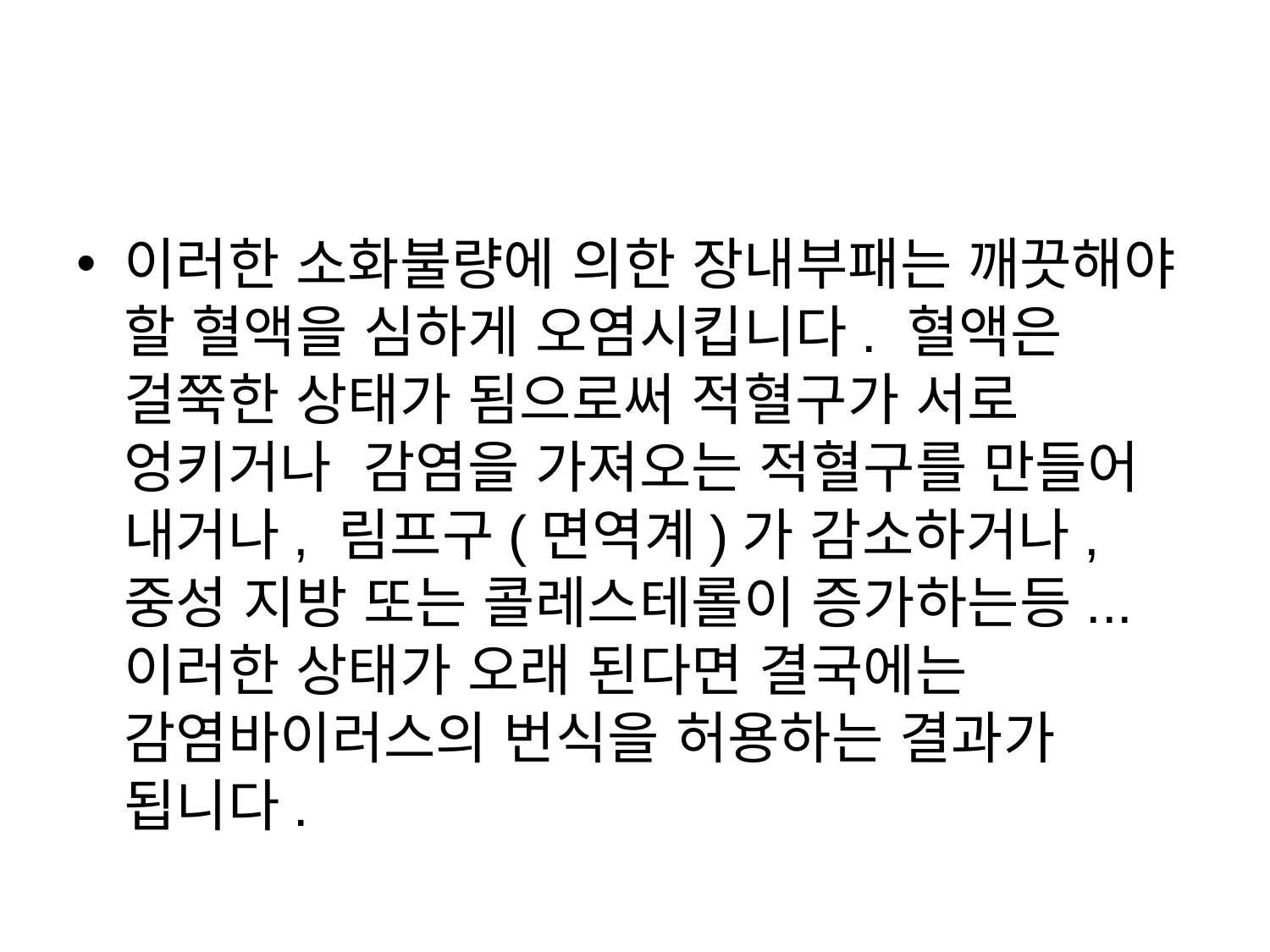

#
이러한 소화불량에 의한 장내부패는 깨끗해야 할 혈액을 심하게 오염시킵니다. 혈액은 걸쭉한 상태가 됨으로써 적혈구가 서로 엉키거나  감염을 가져오는 적혈구를 만들어 내거나, 림프구(면역계)가 감소하거나, 중성 지방 또는 콜레스테롤이 증가하는등... 이러한 상태가 오래 된다면 결국에는 감염바이러스의 번식을 허용하는 결과가 됩니다.